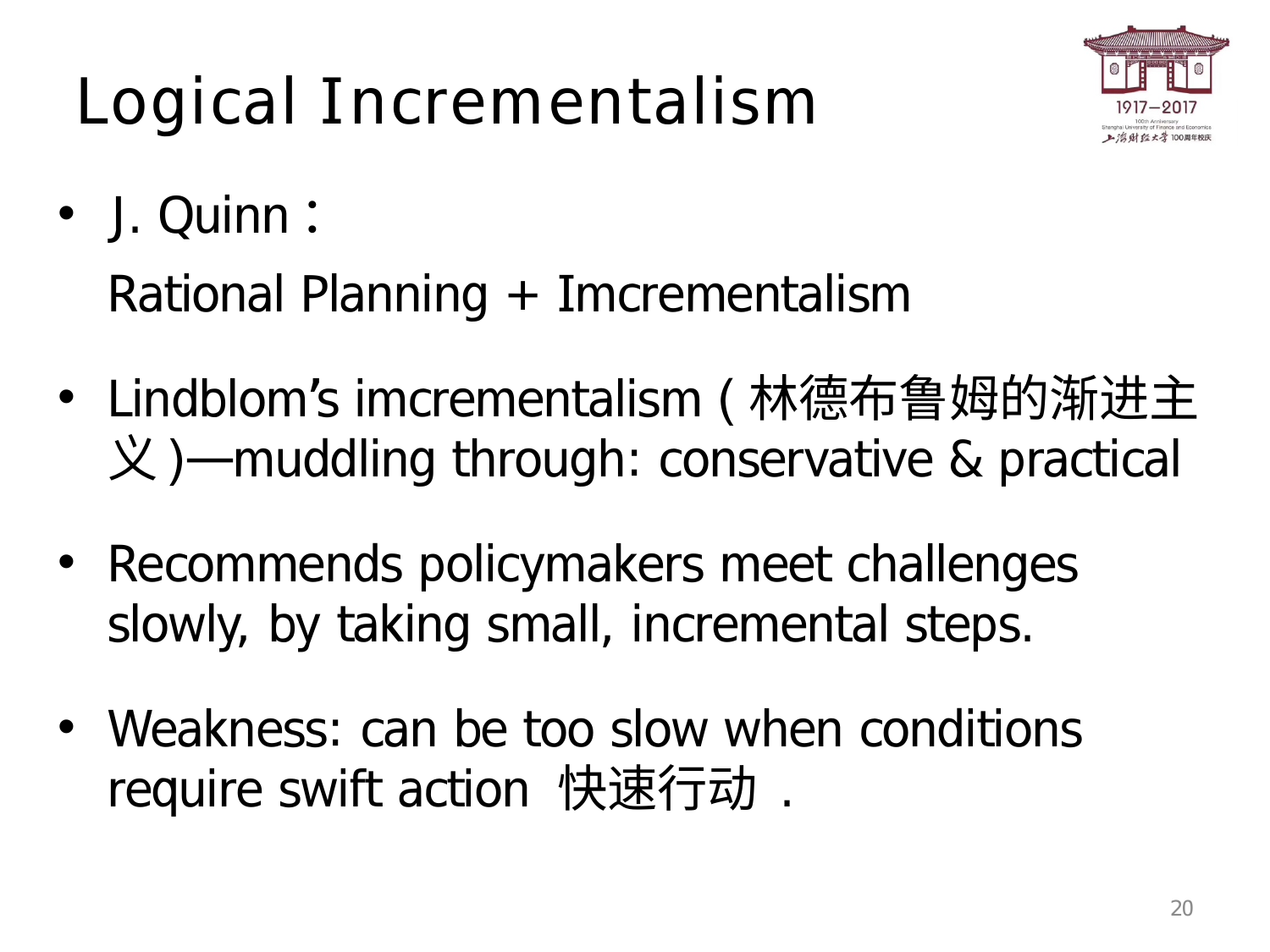

# Logical Incrementalism
J. Quinn：
	Rational Planning + Imcrementalism
Lindblom’s imcrementalism (林德布鲁姆的渐进主义)—muddling through: conservative & practical
Recommends policymakers meet challenges slowly, by taking small, incremental steps.
Weakness: can be too slow when conditions require swift action 快速行动 .
20